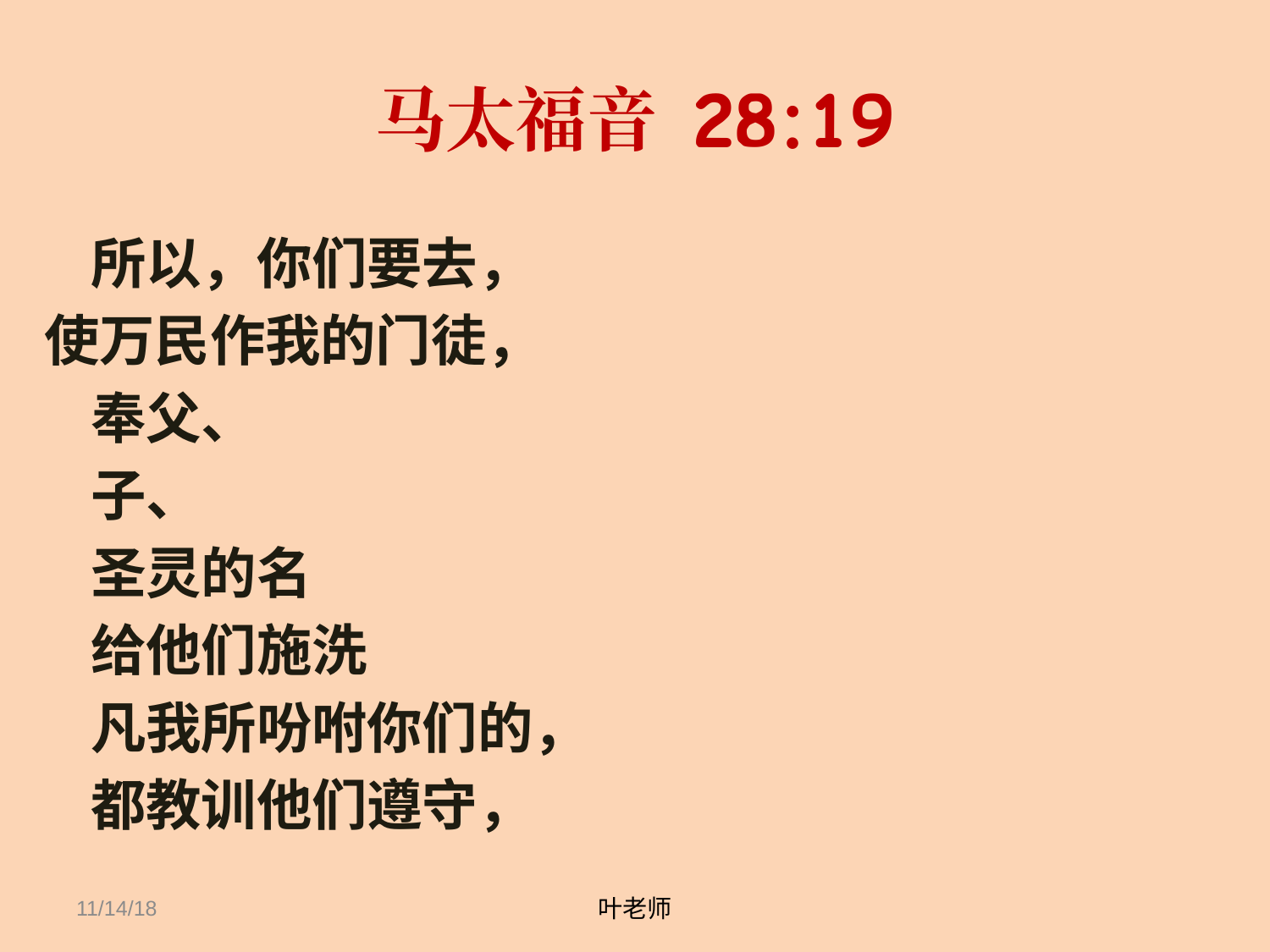

# 马太福音 28:19
				所以，你们要去，
使万民作我的门徒，
					奉父、
					子、
					圣灵的名
				给他们施洗
					凡我所吩咐你们的，
				都教训他们遵守，
11/14/18
叶老师